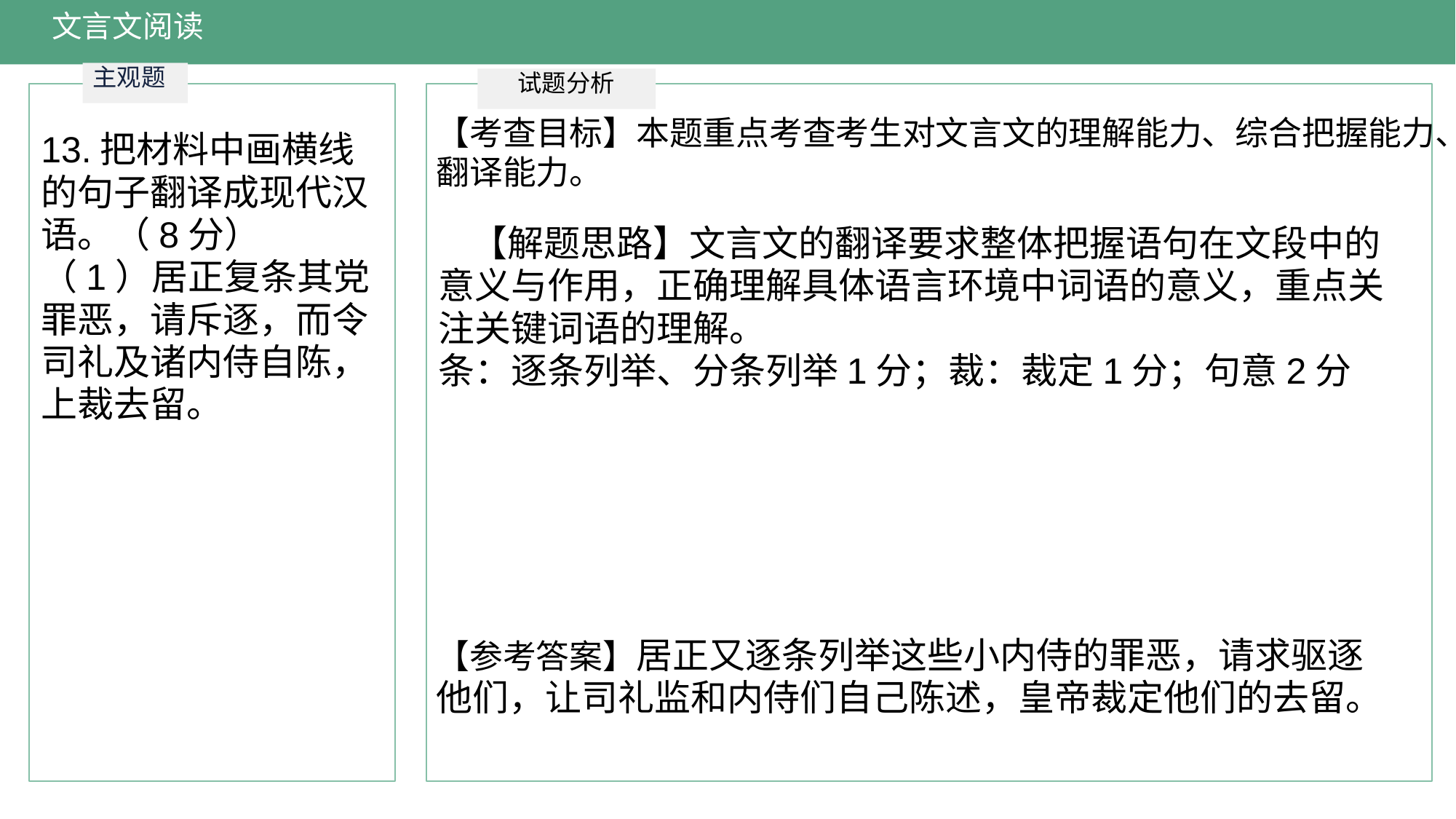

文言文阅读
主观题

试题分析

【考查目标】本题重点考查考生对文言文的理解能力、综合把握能力、翻译能力。

13.把材料中画横线的句子翻译成现代汉语。（8分）
（1）居正复条其党罪恶，请斥逐，而令司礼及诸内侍自陈，上裁去留。

   【解题思路】文言文的翻译要求整体把握语句在文段中的意义与作用，正确理解具体语言环境中词语的意义，重点关注关键词语的理解。
条：逐条列举、分条列举1分；裁：裁定1分；句意2分
【参考答案】居正又逐条列举这些小内侍的罪恶，请求驱逐他们，让司礼监和内侍们自己陈述，皇帝裁定他们的去留。